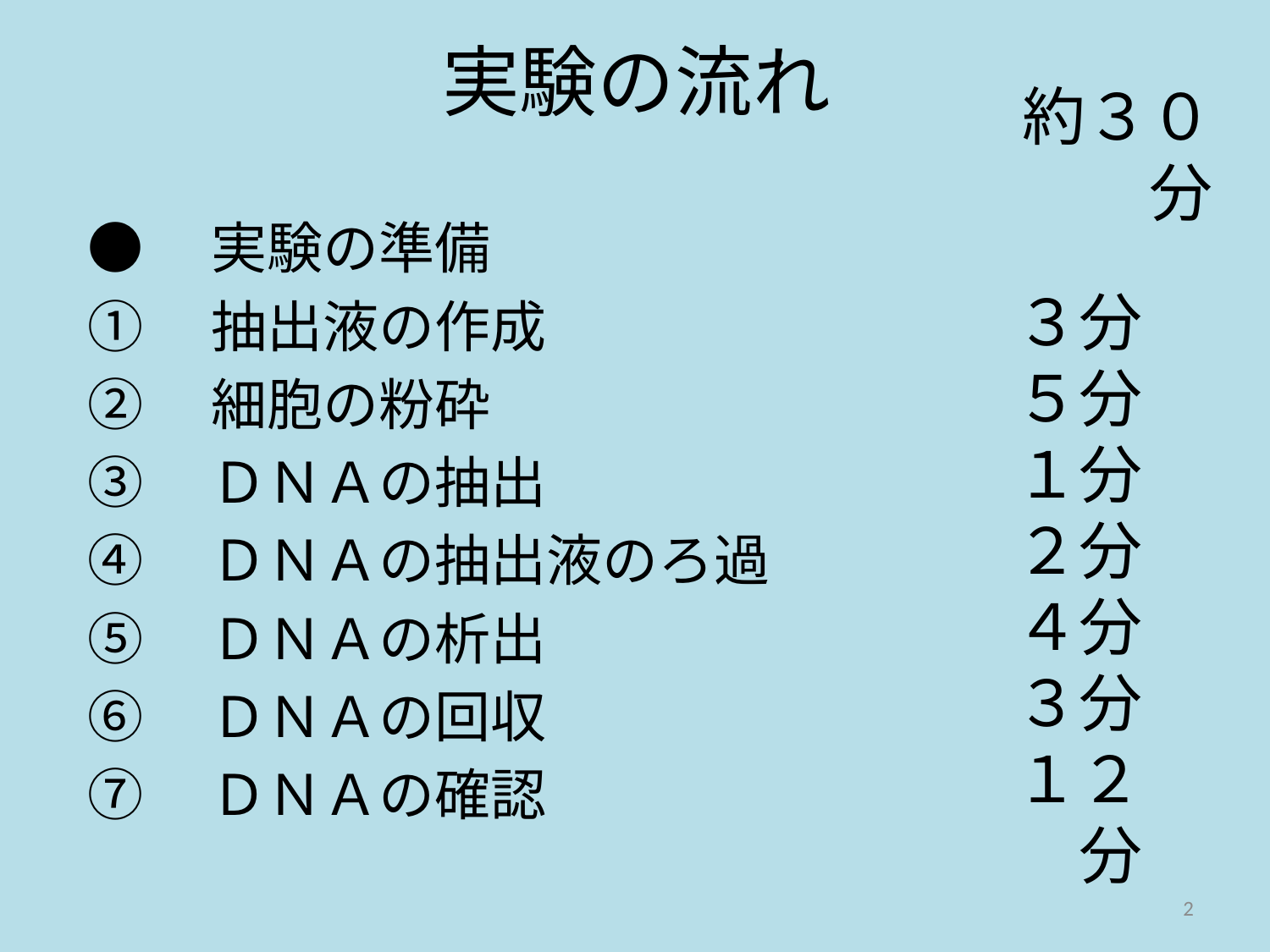

# 実験の流れ
約３０分
●　実験の準備
①　抽出液の作成
②　細胞の粉砕
③　ＤＮＡの抽出
④　ＤＮＡの抽出液のろ過
⑤　ＤＮＡの析出
⑥　ＤＮＡの回収
⑦　ＤＮＡの確認
３分
５分
１分
２分
４分
３分
１２分
2